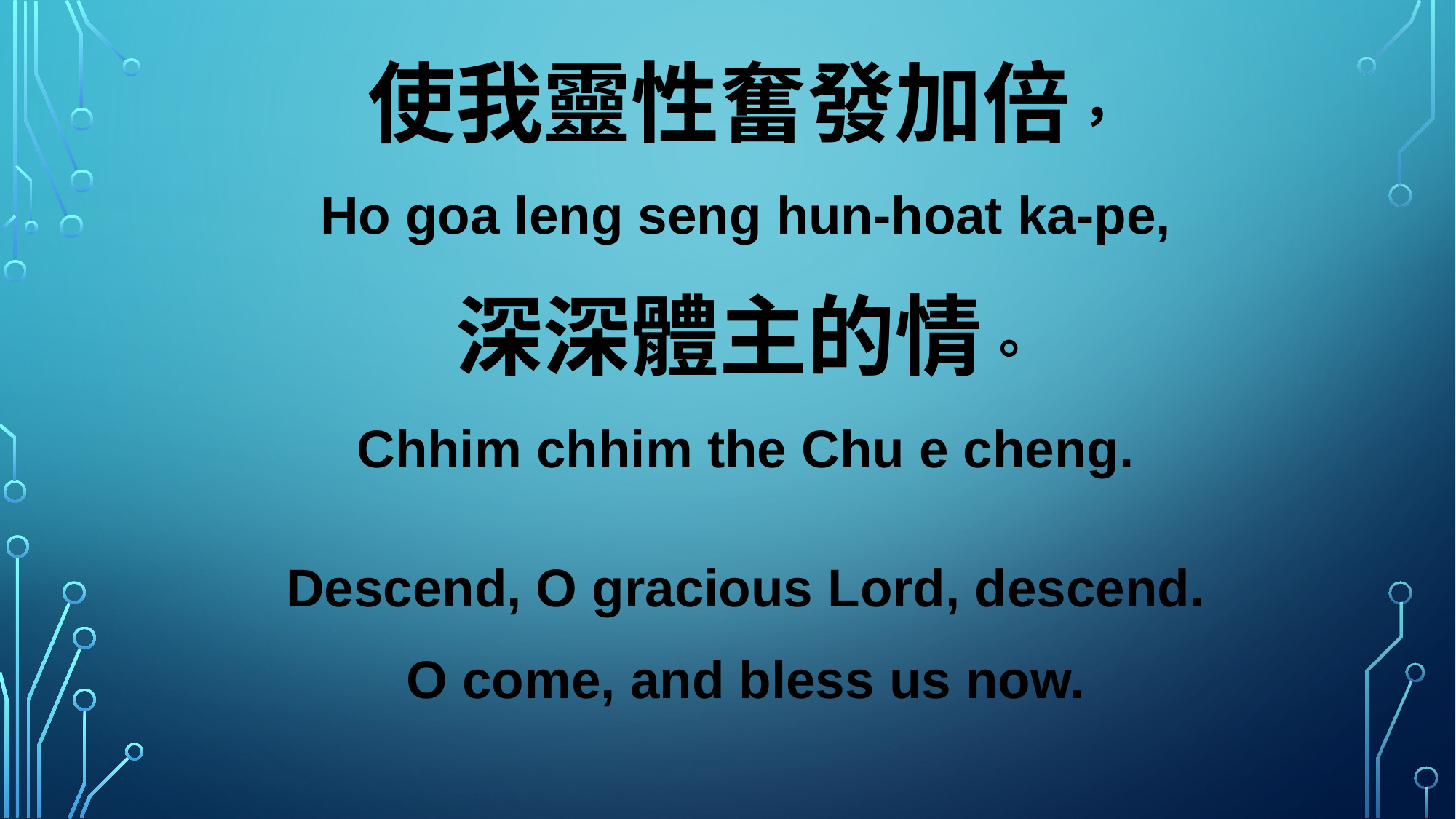

使我靈性奮發加倍，
Ho goa leng seng hun-hoat ka-pe,
深深體主的情。
Chhim chhim the Chu e cheng.

Descend, O gracious Lord, descend.
O come, and bless us now.